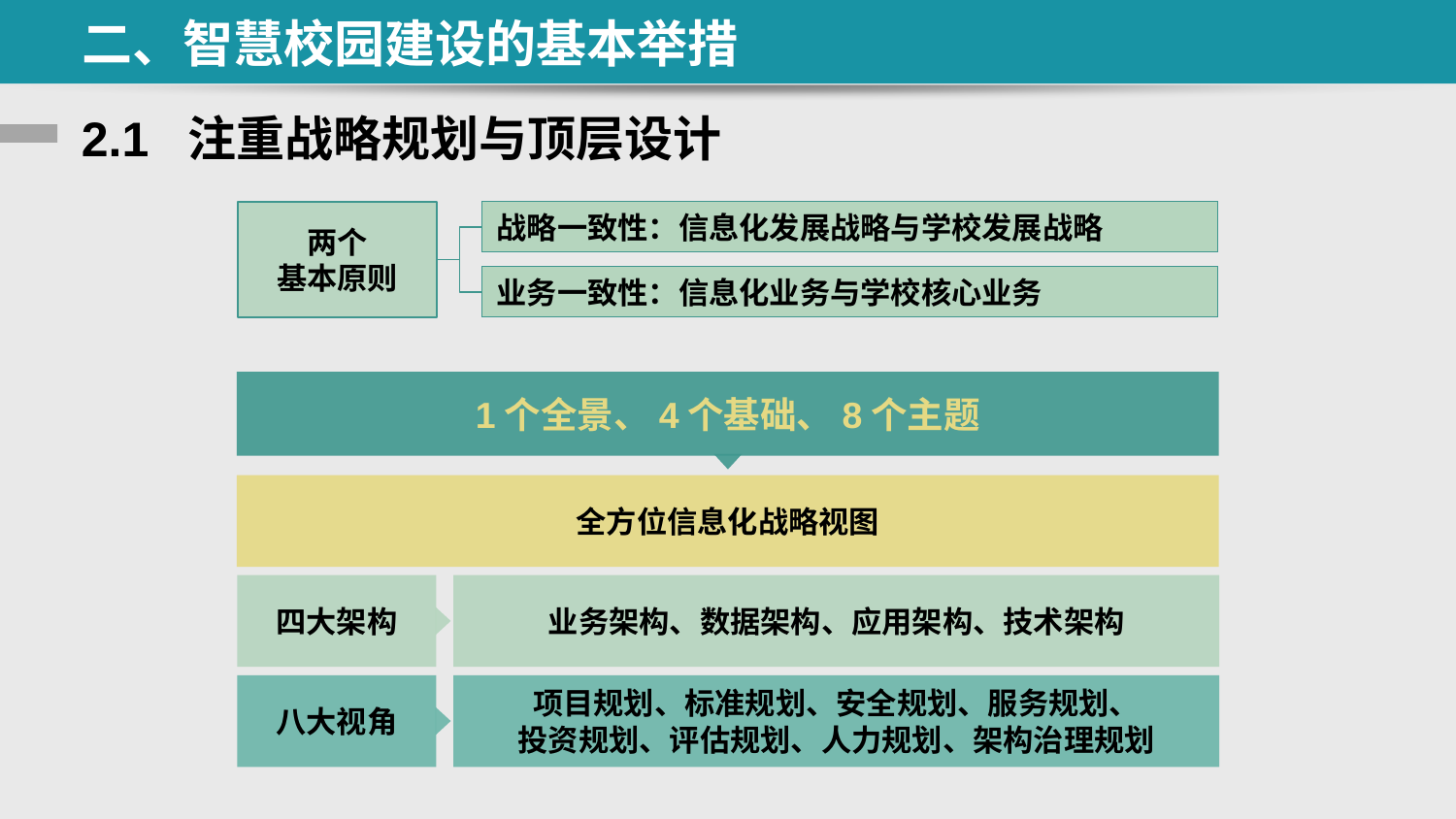

二、智慧校园建设的基本举措
# 2.1  注重战略规划与顶层设计

两个
基本原则
战略一致性：信息化发展战略与学校发展战略
业务一致性：信息化业务与学校核心业务
1个全景、4个基础、8个主题

全方位信息化战略视图
四大架构
业务架构、数据架构、应用架构、技术架构

八大视角
项目规划、标准规划、安全规划、服务规划、
投资规划、评估规划、人力规划、架构治理规划